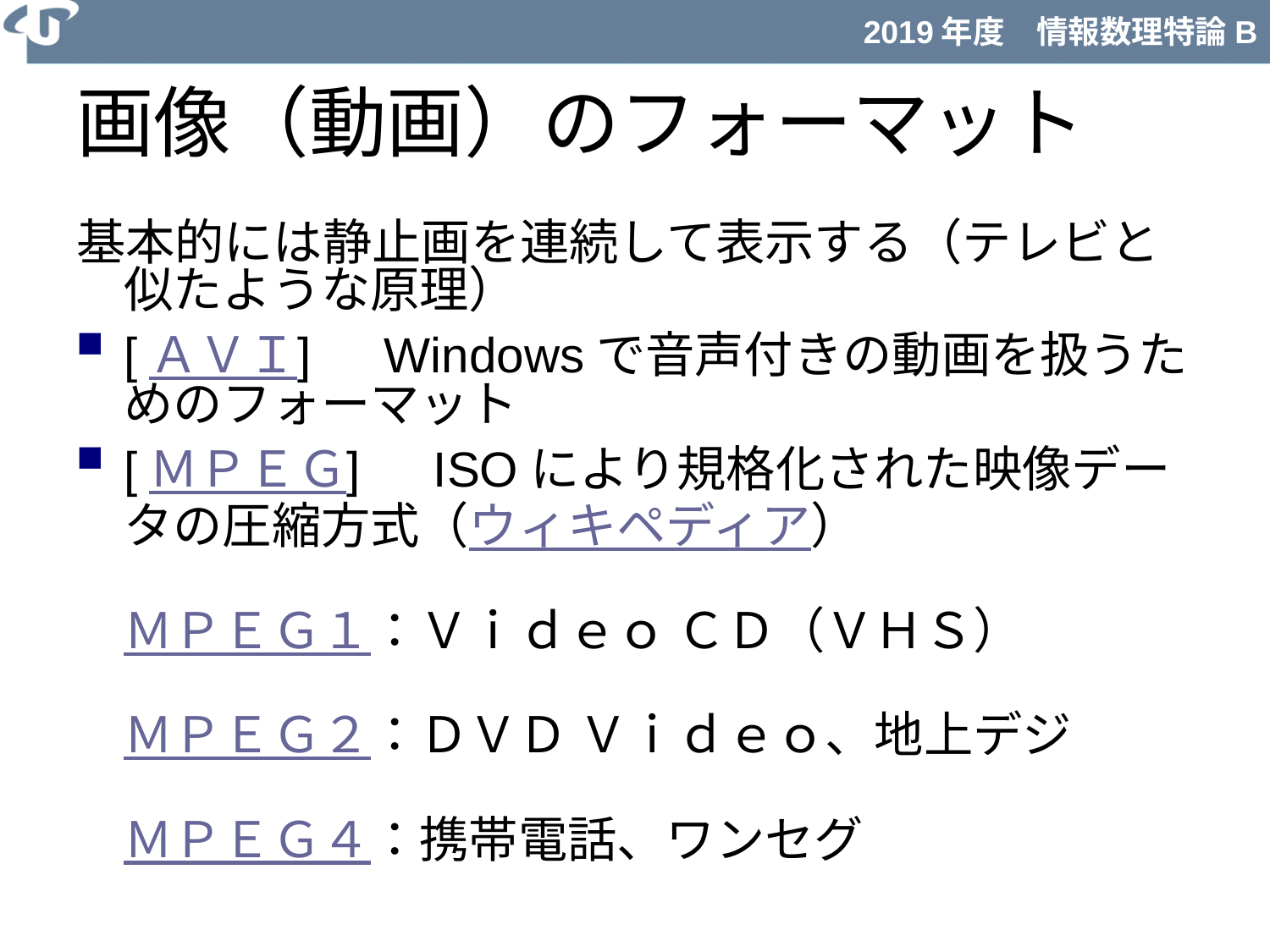

# 画像（動画）のフォーマット
基本的には静止画を連続して表示する（テレビと似たような原理）
[ＡＶＩ]　Windowsで音声付きの動画を扱うためのフォーマット
[ＭＰＥＧ]　ISOにより規格化された映像データの圧縮方式（ウィキペディア）
ＭＰＥＧ１：Ｖｉｄｅｏ ＣＤ（ＶＨＳ）
ＭＰＥＧ２：ＤＶＤ Ｖｉｄｅｏ、地上デジ
ＭＰＥＧ４：携帯電話、ワンセグ